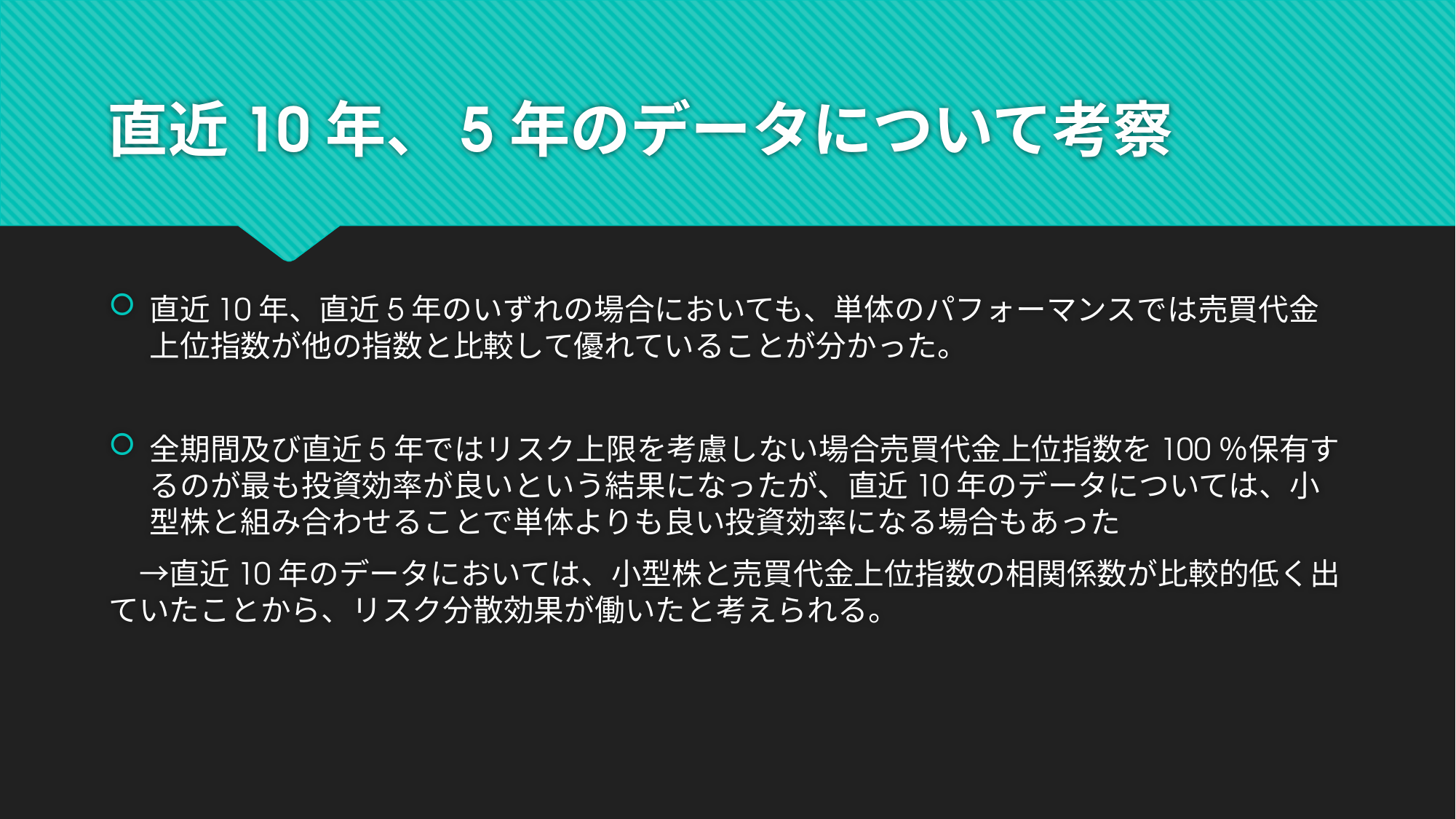

# 直近10年、5年のデータについて考察
直近10年、直近5年のいずれの場合においても、単体のパフォーマンスでは売買代金上位指数が他の指数と比較して優れていることが分かった。

全期間及び直近5年ではリスク上限を考慮しない場合売買代金上位指数を100％保有するのが最も投資効率が良いという結果になったが、直近10年のデータについては、小型株と組み合わせることで単体よりも良い投資効率になる場合もあった
　→直近10年のデータにおいては、小型株と売買代金上位指数の相関係数が比較的低く出ていたことから、リスク分散効果が働いたと考えられる。